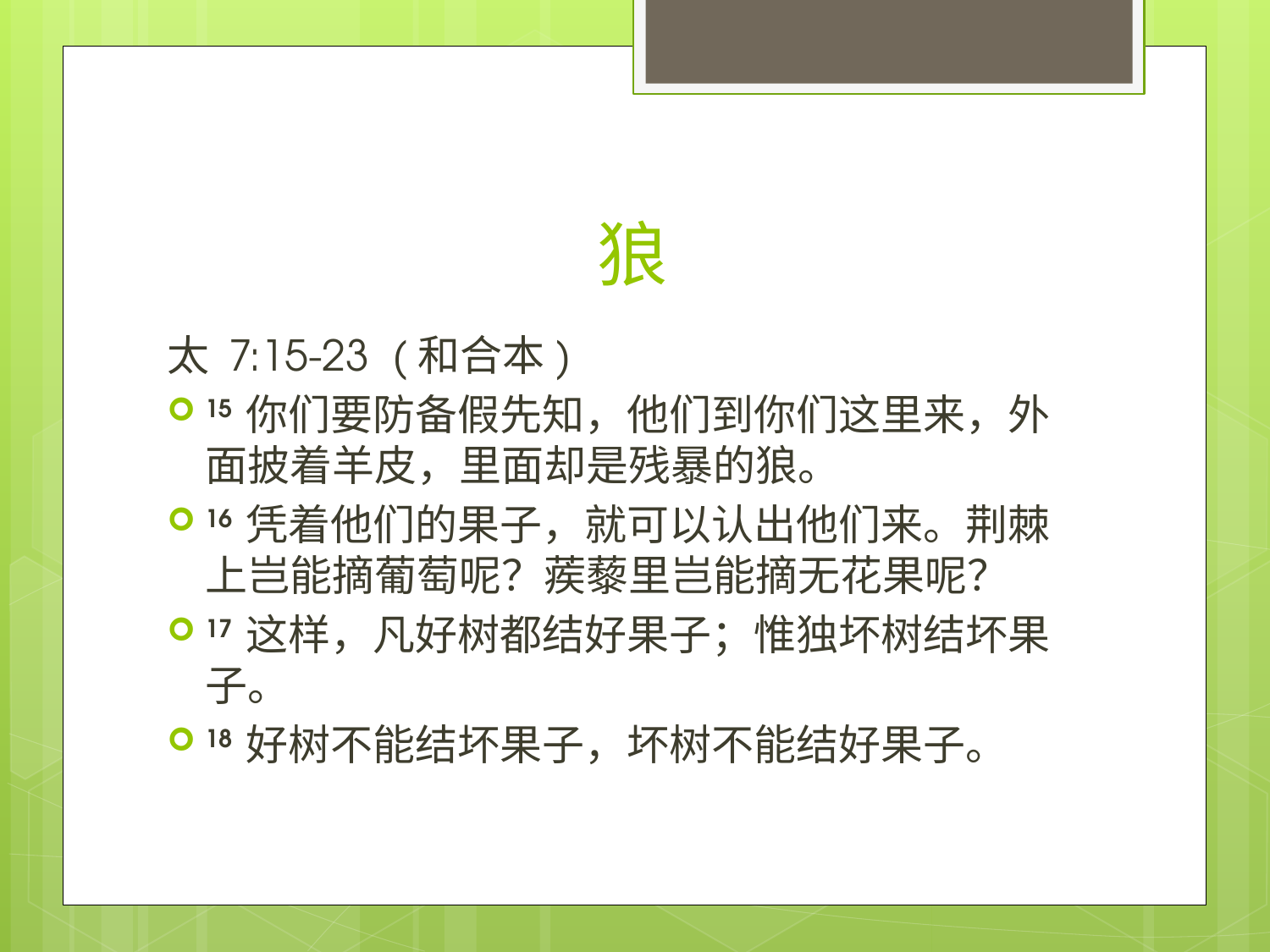

# 狼
太 7:15-23  (和合本)
15 你们要防备假先知，他们到你们这里来，外面披着羊皮，里面却是残暴的狼。
16 凭着他们的果子，就可以认出他们来。荆棘上岂能摘葡萄呢？蒺藜里岂能摘无花果呢？
17 这样，凡好树都结好果子；惟独坏树结坏果子。
18 好树不能结坏果子，坏树不能结好果子。